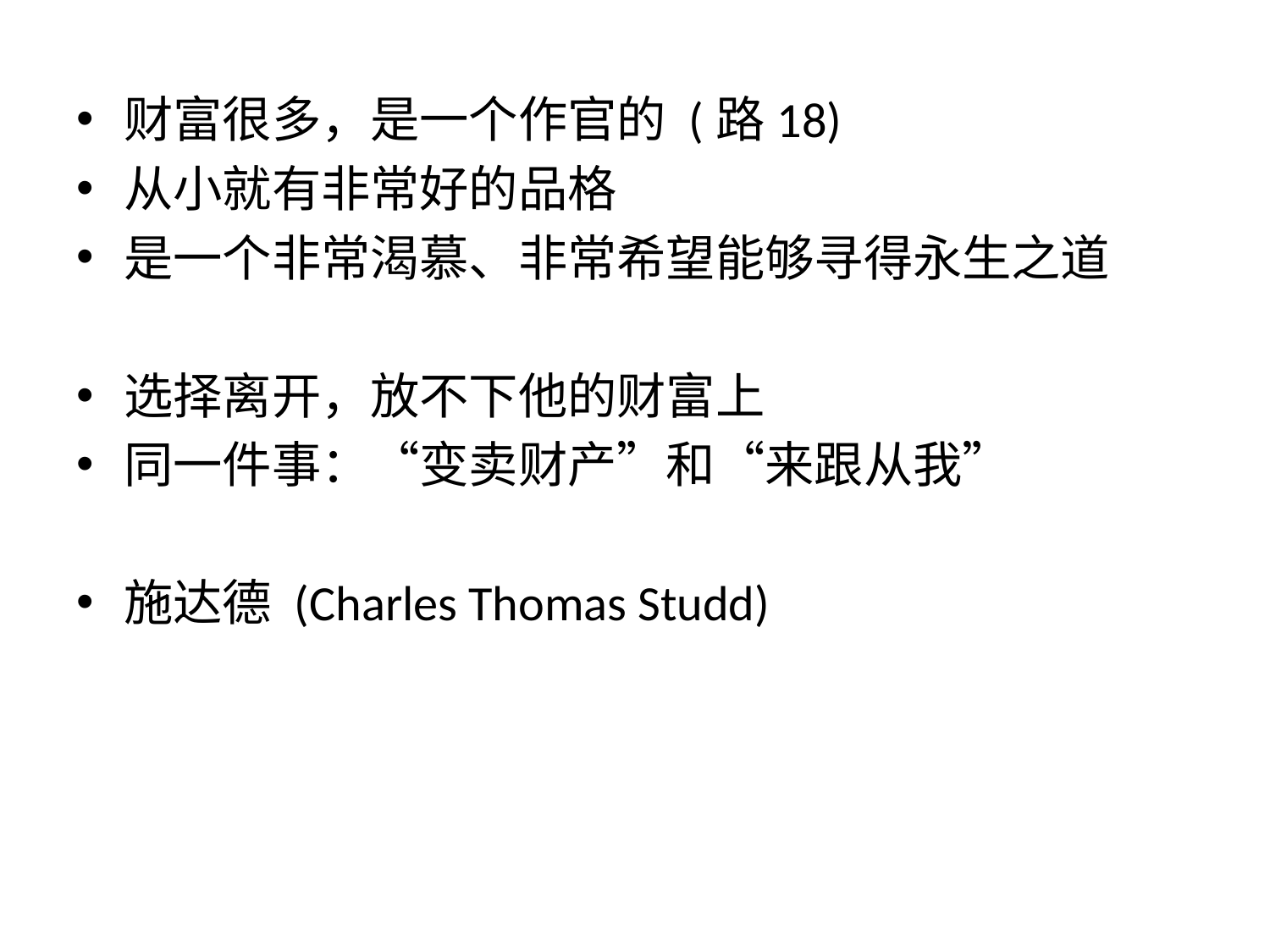

#
财富很多，是一个作官的 (路18)
从小就有非常好的品格
是一个非常渴慕、非常希望能够寻得永生之道

选择离开，放不下他的财富上
同一件事：“变卖财产”和“来跟从我”

施达德 (Charles Thomas Studd)